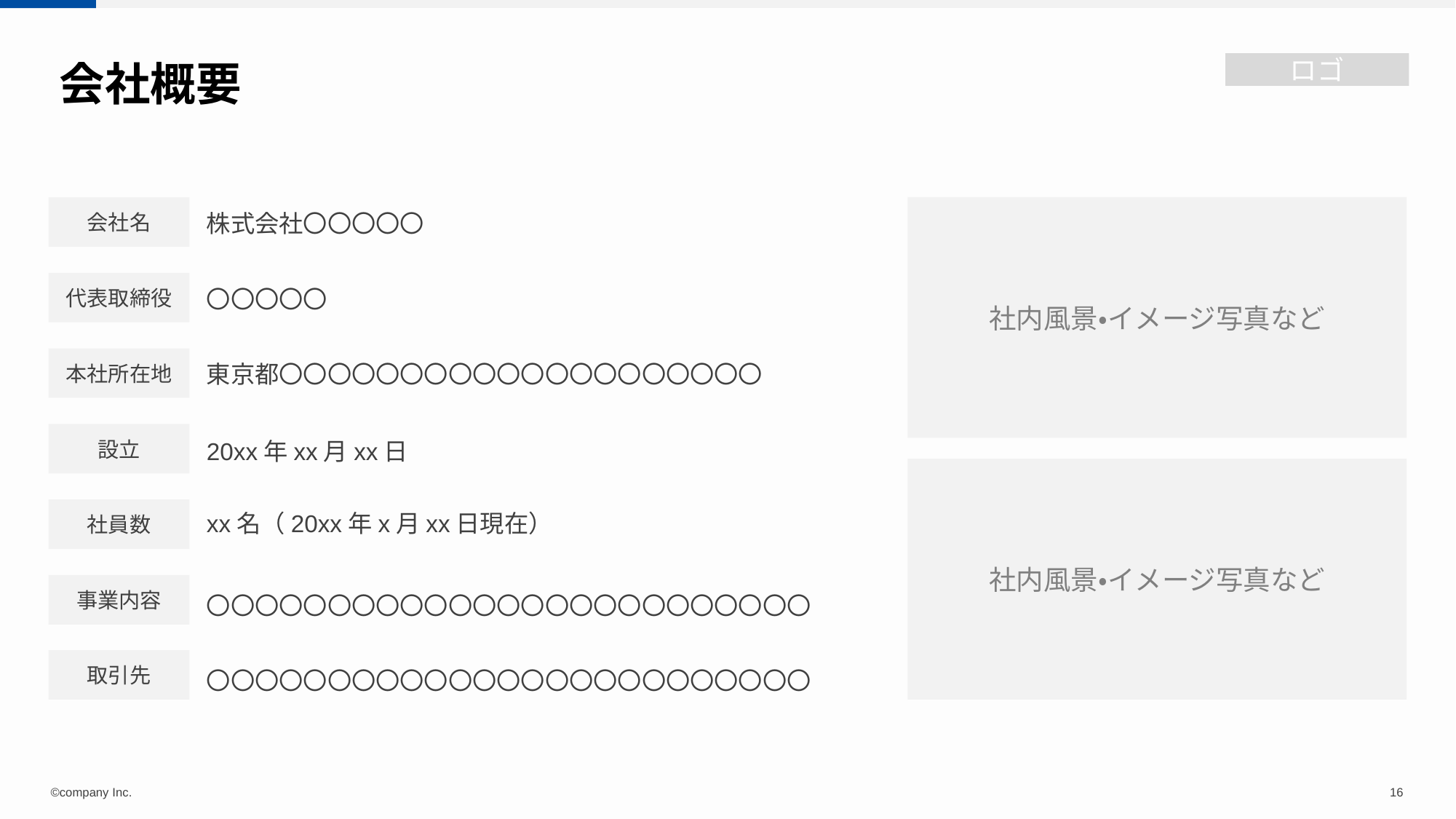

会社概要
社内風景・イメージ写真など
会社名
株式会社〇〇〇〇〇
代表取締役
〇〇〇〇〇
本社所在地
東京都〇〇〇〇〇〇〇〇〇〇〇〇〇〇〇〇〇〇〇〇
設立
20xx年xx月xx日
社内風景・イメージ写真など
社員数
xx名（20xx年x月xx日現在）
〇〇〇〇〇〇〇〇〇〇〇〇〇〇〇〇〇〇〇〇〇〇〇〇〇
事業内容
〇〇〇〇〇〇〇〇〇〇〇〇〇〇〇〇〇〇〇〇〇〇〇〇〇
取引先